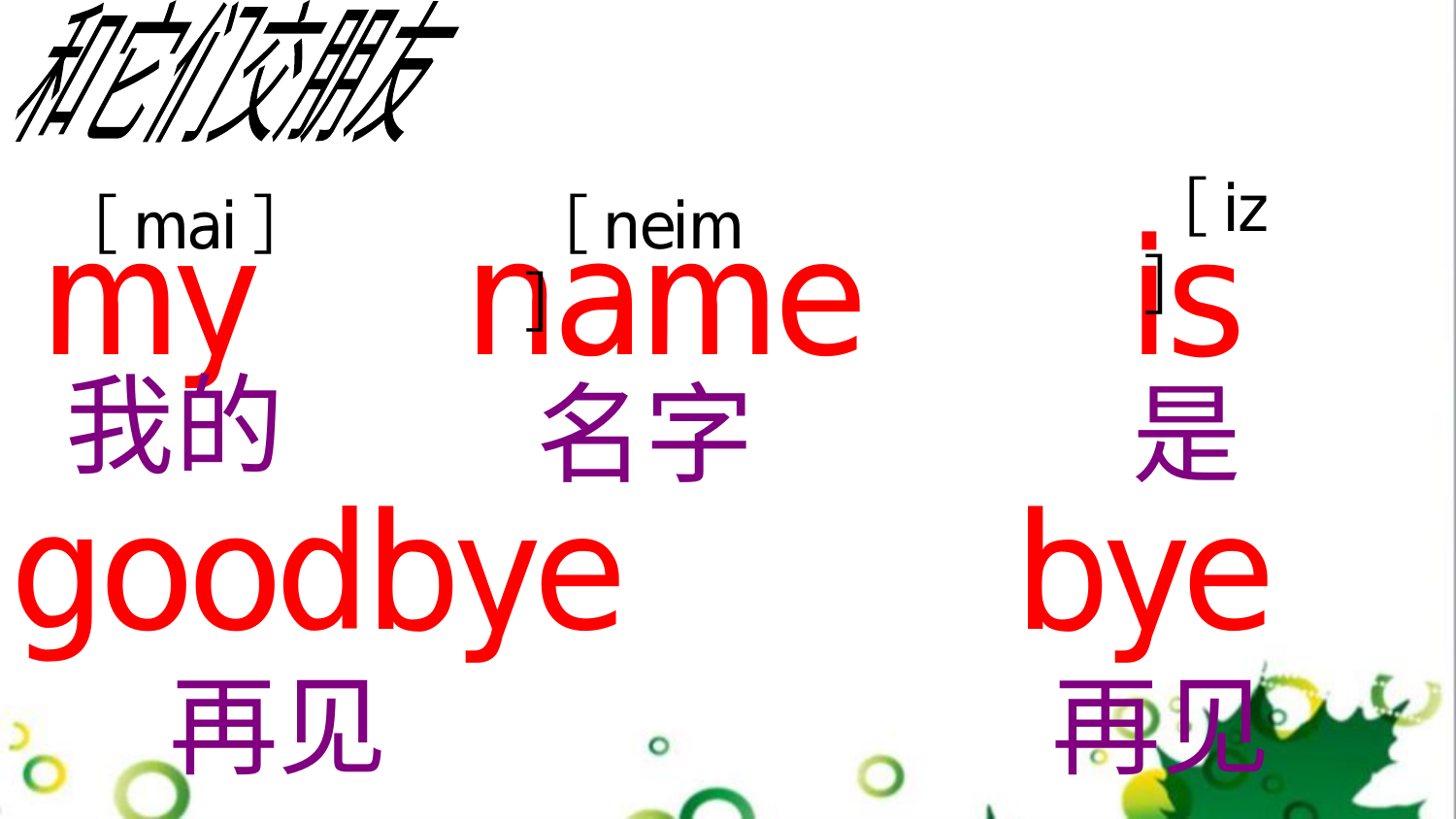

和它们交朋友
［iz］
［mai］
［neim］
my
name
is
我的
名字
是
goodbye
bye
再见
再见